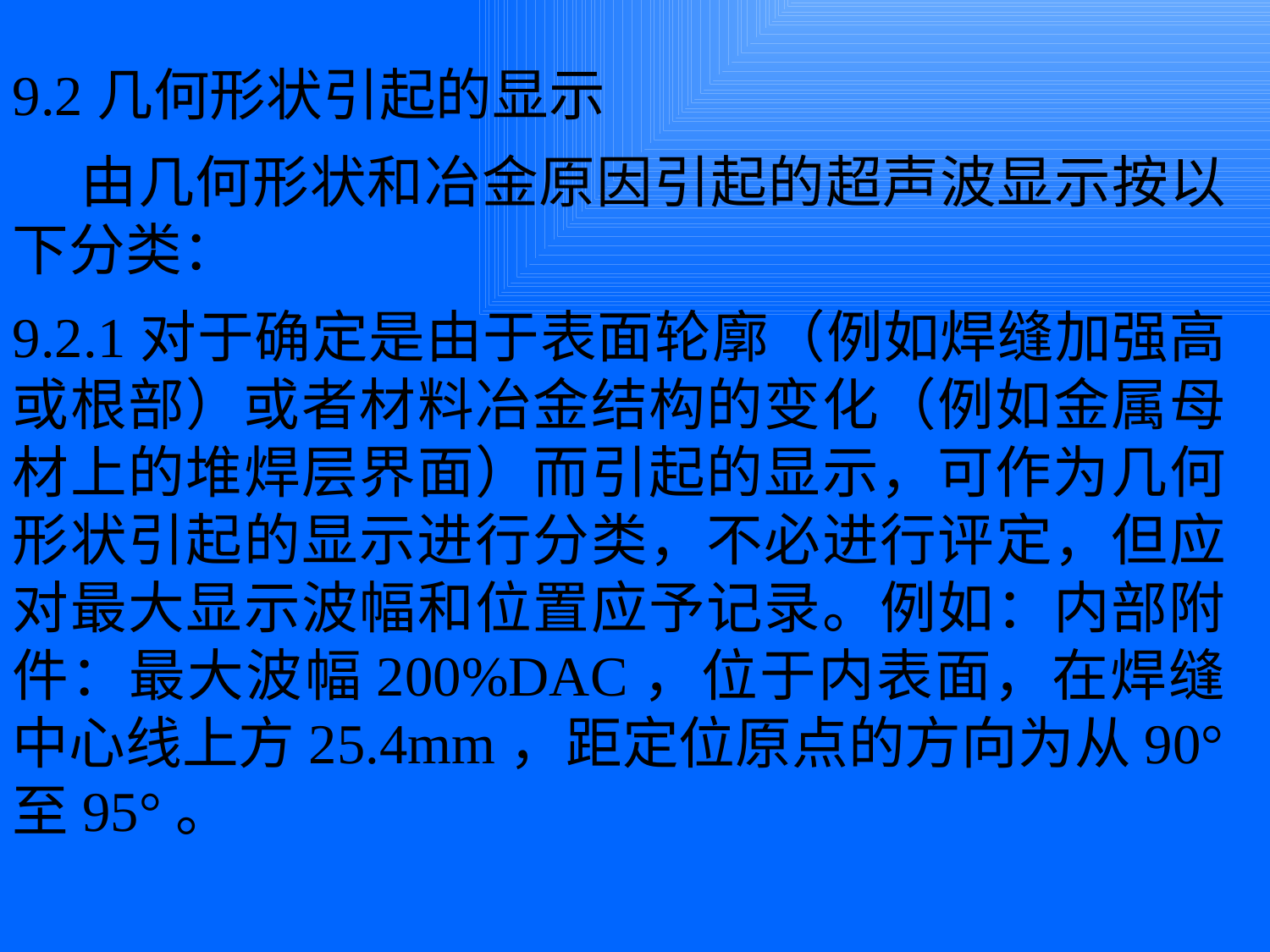

9.2几何形状引起的显示
    由几何形状和冶金原因引起的超声波显示按以下分类：
9.2.1对于确定是由于表面轮廓（例如焊缝加强高或根部）或者材料冶金结构的变化（例如金属母材上的堆焊层界面）而引起的显示，可作为几何形状引起的显示进行分类，不必进行评定，但应对最大显示波幅和位置应予记录。例如：内部附件：最大波幅200%DAC，位于内表面，在焊缝中心线上方25.4mm，距定位原点的方向为从90°至95°。